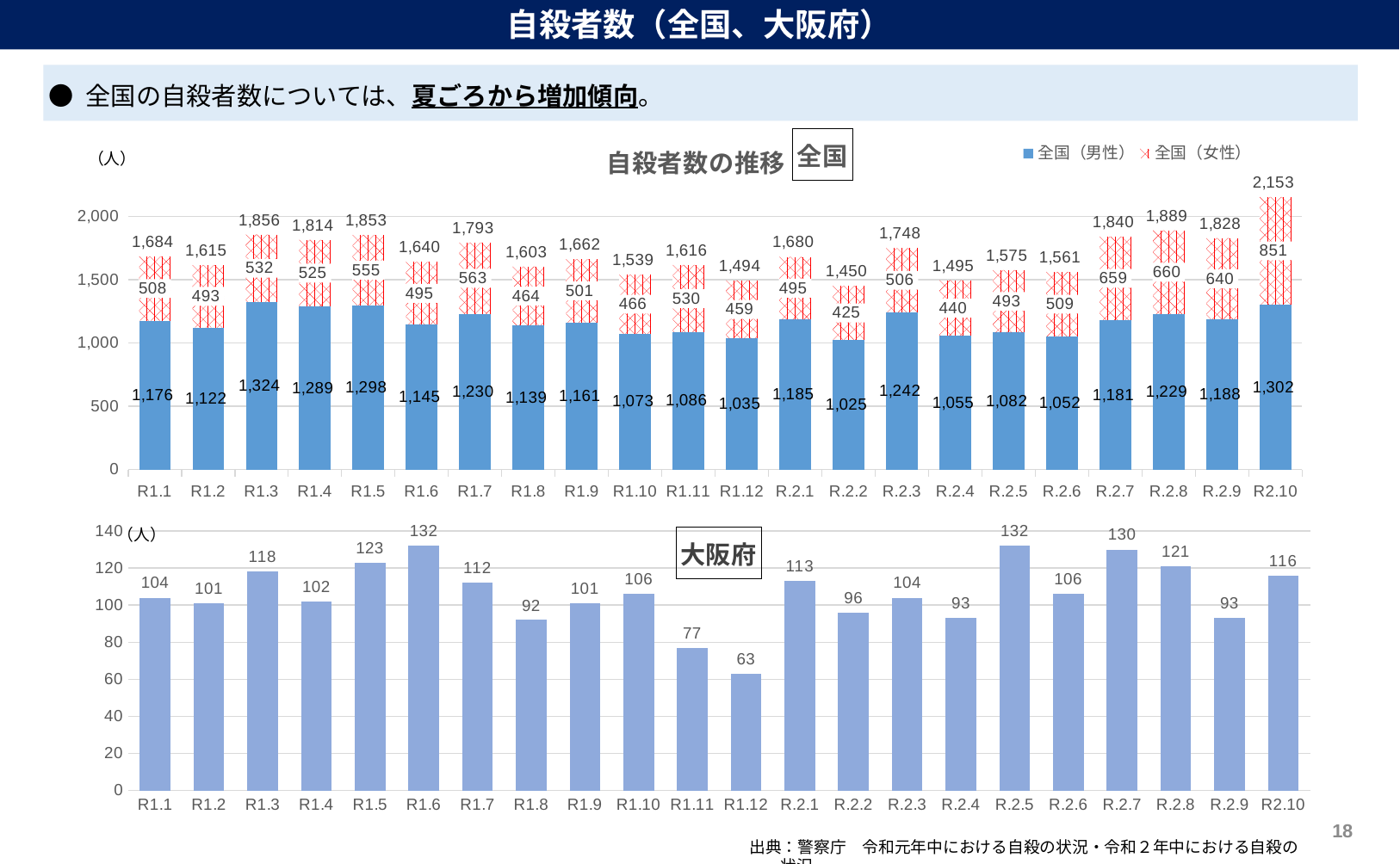

自殺者数（全国、大阪府）
 ● 全国の自殺者数については、夏ごろから増加傾向。

### Chart: 全国

| Category | 全国（男性） | 全国（女性） | 全国（計） |
|---|---|---|---|
| R1.1 | 1176.0 | 508.0 | 1684.0 |
| R1.2 | 1122.0 | 493.0 | 1615.0 |
| R1.3 | 1324.0 | 532.0 | 1856.0 |
| R1.4 | 1289.0 | 525.0 | 1814.0 |
| R1.5 | 1298.0 | 555.0 | 1853.0 |
| R1.6 | 1145.0 | 495.0 | 1640.0 |
| R1.7 | 1230.0 | 563.0 | 1793.0 |
| R1.8 | 1139.0 | 464.0 | 1603.0 |
| R1.9 | 1161.0 | 501.0 | 1662.0 |
| R1.10 | 1073.0 | 466.0 | 1539.0 |
| R1.11 | 1086.0 | 530.0 | 1616.0 |
| R1.12 | 1035.0 | 459.0 | 1494.0 |
| R.2.1 | 1185.0 | 495.0 | 1680.0 |
| R.2.2 | 1025.0 | 425.0 | 1450.0 |
| R.2.3 | 1242.0 | 506.0 | 1748.0 |
| R.2.4 | 1055.0 | 440.0 | 1495.0 |
| R.2.5 | 1082.0 | 493.0 | 1575.0 |
| R.2.6 | 1052.0 | 509.0 | 1561.0 |
| R.2.7 | 1181.0 | 659.0 | 1840.0 |
| R.2.8 | 1229.0 | 660.0 | 1889.0 |
| R.2.9 | 1188.0 | 640.0 | 1828.0 |
| R2.10 | 1302.0 | 851.0 | 2153.0 |

### Chart: 大阪府

| Category | 大阪府 |
|---|---|
| R1.1 | 104.0 |
| R1.2 | 101.0 |
| R1.3 | 118.0 |
| R1.4 | 102.0 |
| R1.5 | 123.0 |
| R1.6 | 132.0 |
| R1.7 | 112.0 |
| R1.8 | 92.0 |
| R1.9 | 101.0 |
| R1.10 | 106.0 |
| R1.11 | 77.0 |
| R1.12 | 63.0 |
| R.2.1 | 113.0 |
| R.2.2 | 96.0 |
| R.2.3 | 104.0 |
| R.2.4 | 93.0 |
| R.2.5 | 132.0 |
| R.2.6 | 106.0 |
| R.2.7 | 130.0 |
| R.2.8 | 121.0 |
| R.2.9 | 93.0 |
| R2.10 | 116.0 |
（人）
18
出典：警察庁　令和元年中における自殺の状況・令和２年中における自殺の状況